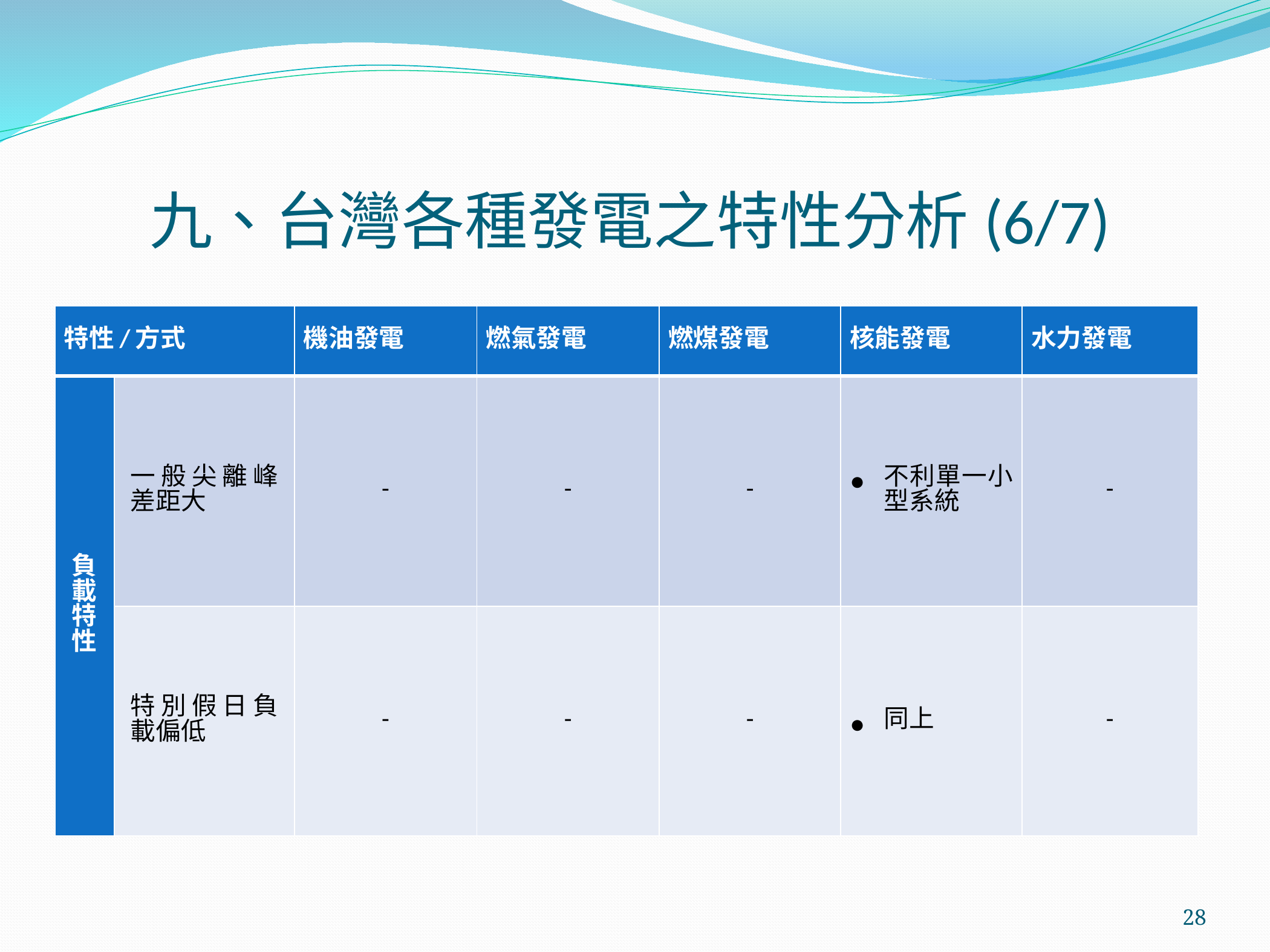

# 九、台灣各種發電之特性分析(6/7)
| 特性/方式 |  | 機油發電 | 燃氣發電 | 燃煤發電 | 核能發電 | 水力發電 |
| --- | --- | --- | --- | --- | --- | --- |
| 負載特性 | 一般尖離峰差距大 | - | - | - | 不利單一小型系統 | - |
|  | 特別假日負載偏低 | - | - | - | 同上 | - |
28